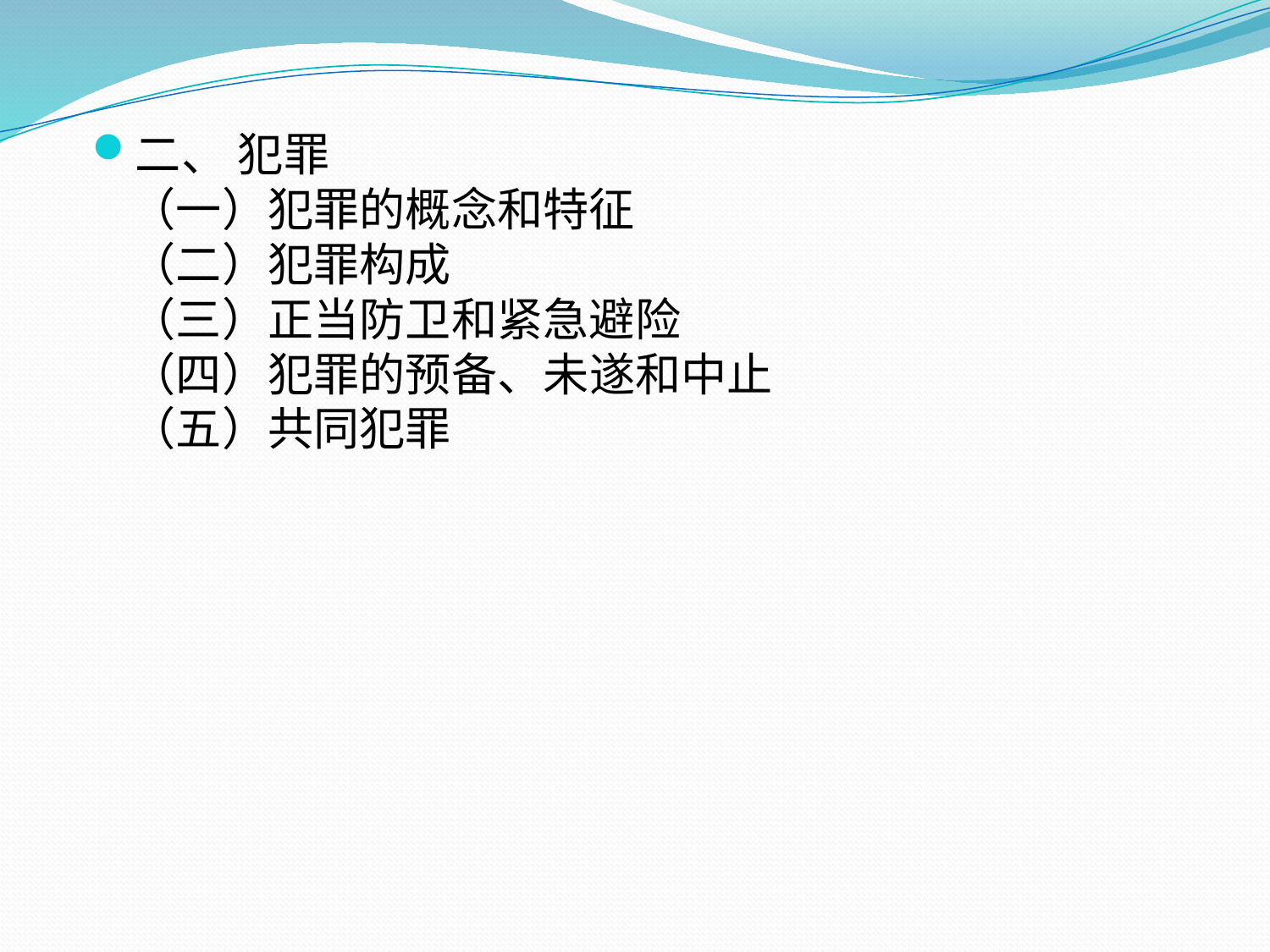

二、 犯罪
（一）犯罪的概念和特征
（二）犯罪构成
（三）正当防卫和紧急避险
（四）犯罪的预备、未遂和中止
（五）共同犯罪